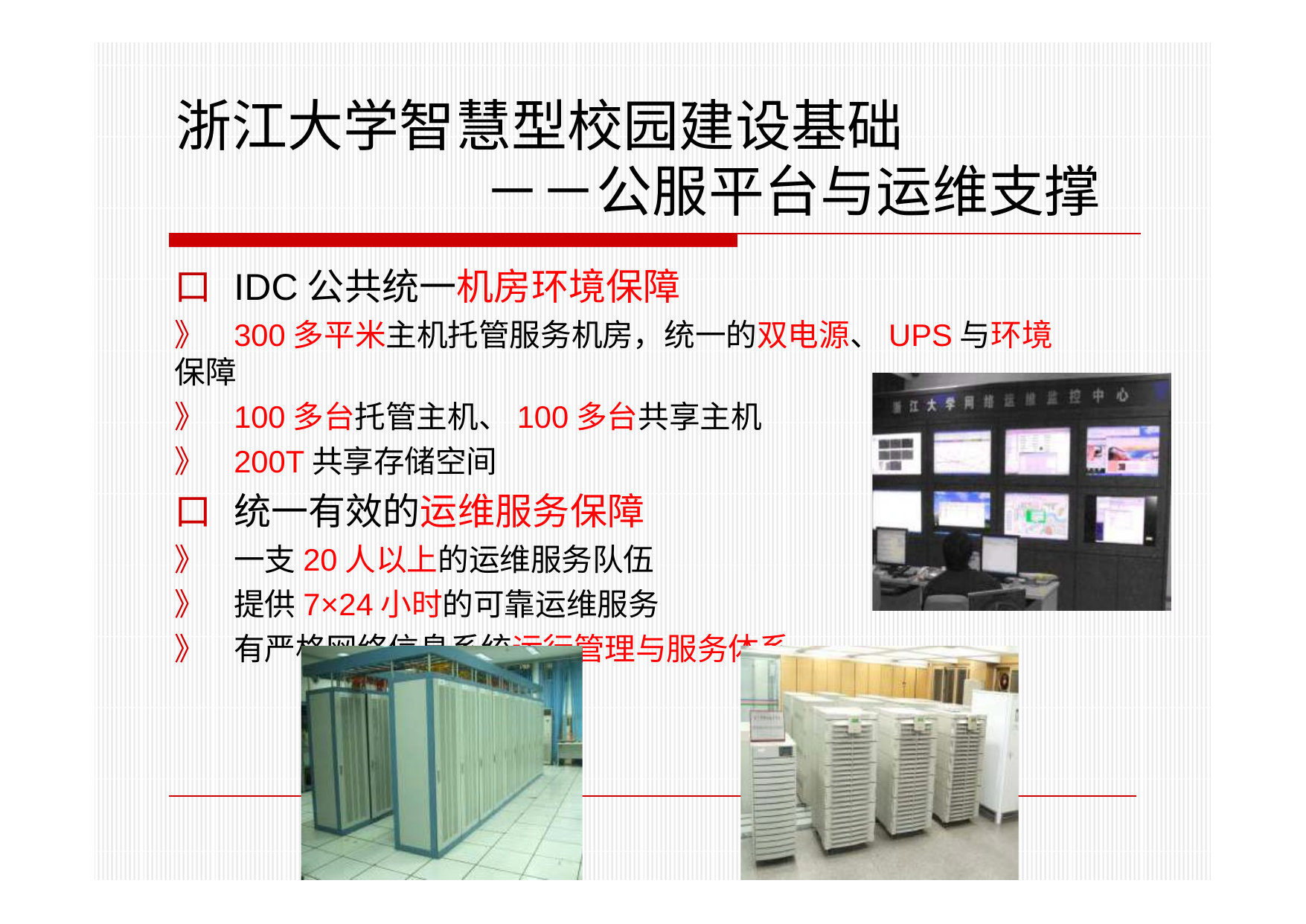

# 浙江大学智慧型校园建设基础
－－公服平台与运维支撑

口	IDC公共统一机房环境保障
》	300多平米主机托管服务机房，统一的双电源、UPS与环境保障
》	100多台托管主机、100多台共享主机
》	200T共享存储空间

口	统一有效的运维服务保障
》	一支20人以上的运维服务队伍
》	提供7×24小时的可靠运维服务
》	有严格网络信息系统运行管理与服务体系